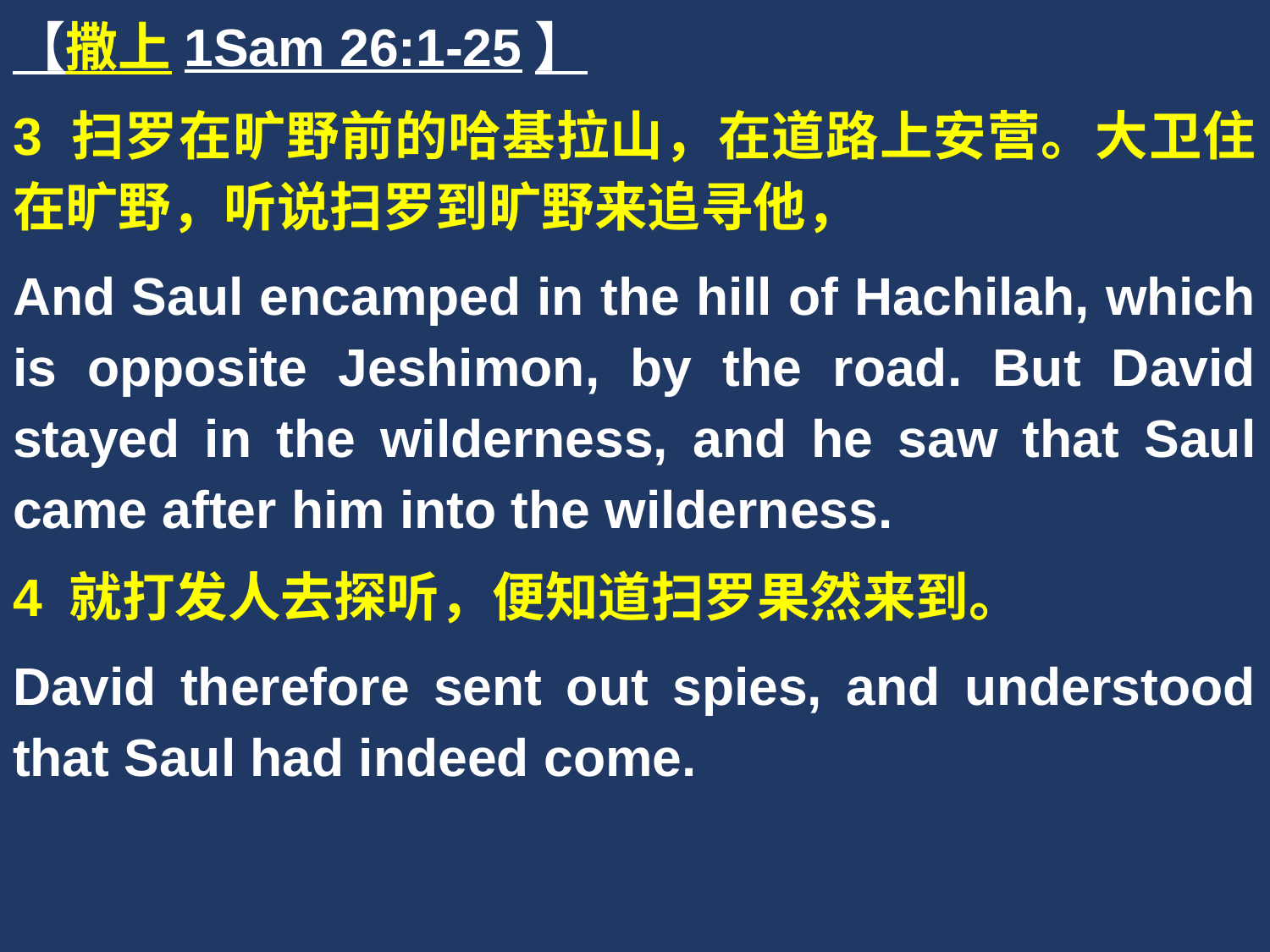

【撒上1Sam 26:1-25】
3 扫罗在旷野前的哈基拉山，在道路上安营。大卫住在旷野，听说扫罗到旷野来追寻他，
And Saul encamped in the hill of Hachilah, which is opposite Jeshimon, by the road. But David stayed in the wilderness, and he saw that Saul came after him into the wilderness.
4 就打发人去探听，便知道扫罗果然来到。
David therefore sent out spies, and understood that Saul had indeed come.